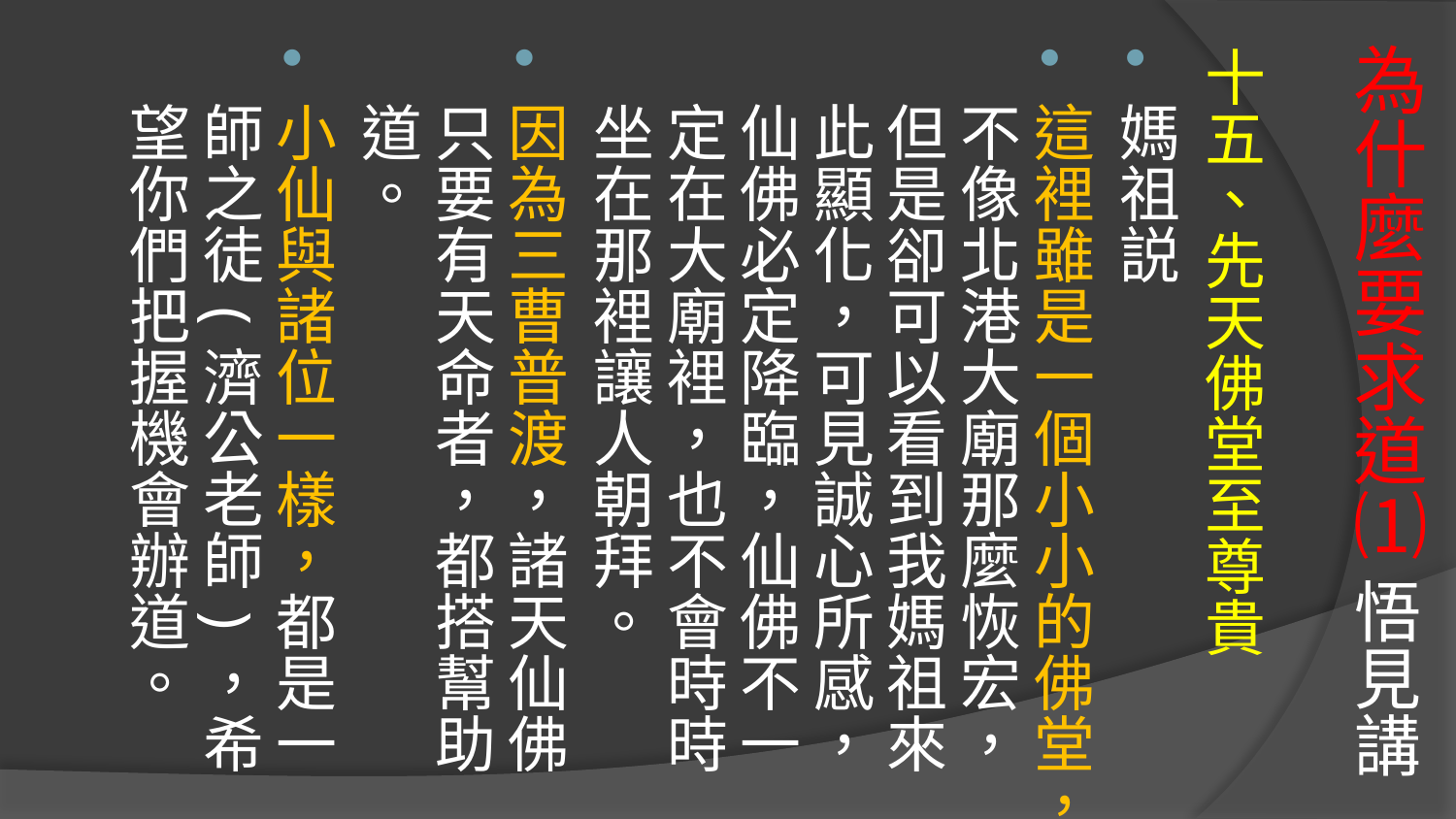

十五、先天佛堂至尊貴
媽祖説
這裡雖是一個小小的佛堂，不像北港大廟那麼恢宏，但是卻可以看到我媽祖來此顯化，可見誠心所感，仙佛必定降臨，仙佛不一定在大廟裡，也不會時時坐在那裡讓人朝拜。
因為三曹普渡，諸天仙佛只要有天命者，都搭幫助道。
小仙與諸位一樣，都是一師之徒(濟公老師)，希望你們把握機會辦道。

# 為什麼要求道⑴ 悟見講